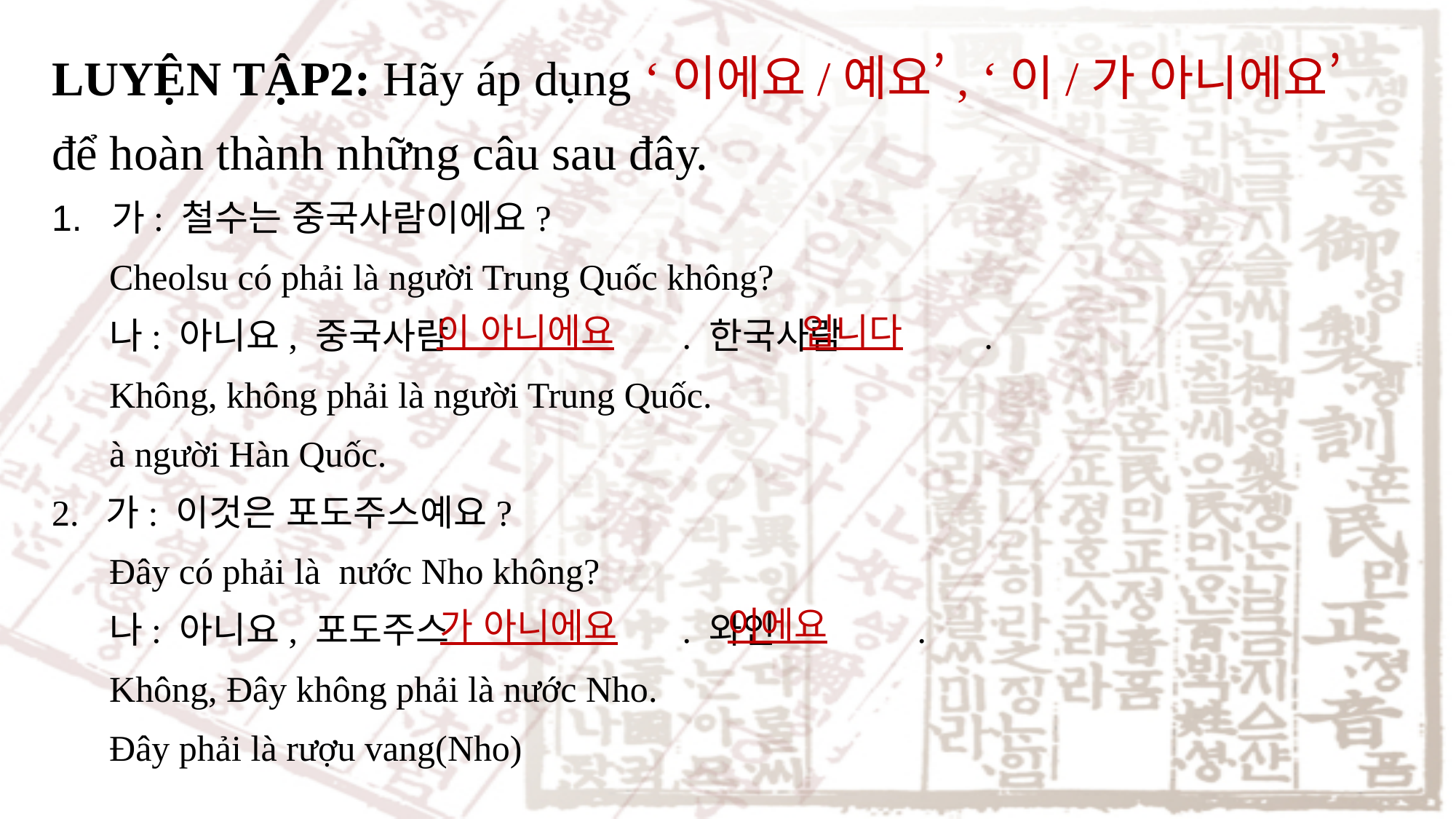

LUYỆN TẬP2: Hãy áp dụng ‘이에요/예요’, ‘이/가 아니에요’
để hoàn thành những câu sau đây.
 가: 철수는 중국사람이에요?
Cheolsu có phải là người Trung Quốc không?
나: 아니요, 중국사람                      . 한국사람             .
Không, không phải là người Trung Quốc.
à người Hàn Quốc.
2.  가: 이것은 포도주스예요?
Đây có phải là  nước Nho không?
나: 아니요, 포도주스                      . 와인             .
Không, Đây không phải là nước Nho.
Đây phải là rượu vang(Nho)
입니다
이 아니에요
이에요
가 아니에요